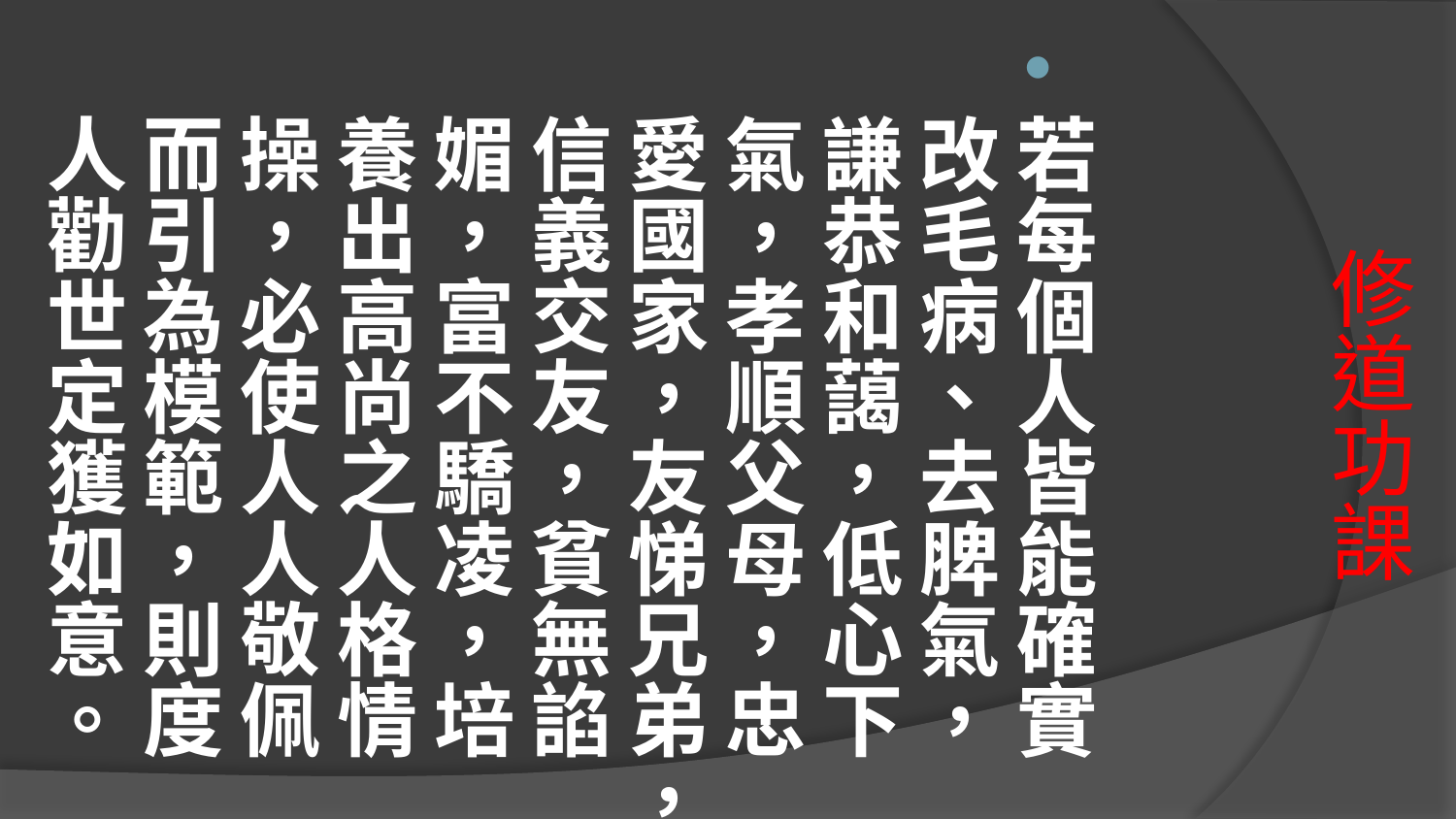

若每個人皆能確實改毛病、去脾氣，謙恭和藹，低心下氣，孝順父母，忠愛國家，友悌兄弟，信義交友，貧無諂媚，富不驕凌，培養出高尚之人格情操，必使人人敬佩而引為模範，則度人勸世定獲如意。
# 修道功課